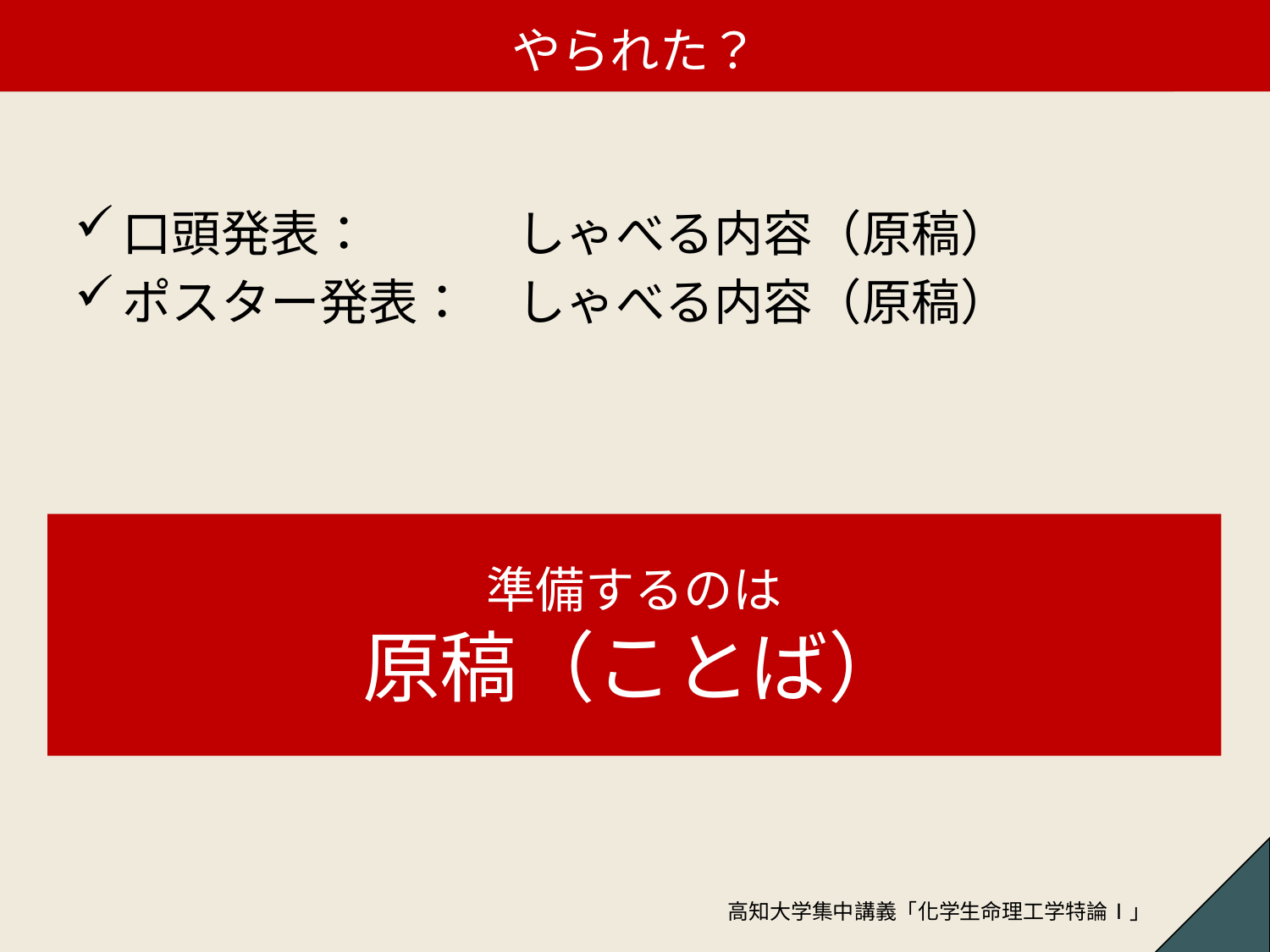

# なにからはじめますか
やられた？

口頭発表：　　　しゃべる内容（原稿）
ポスター発表：　しゃべる内容（原稿）
準備するのは
原稿（ことば）